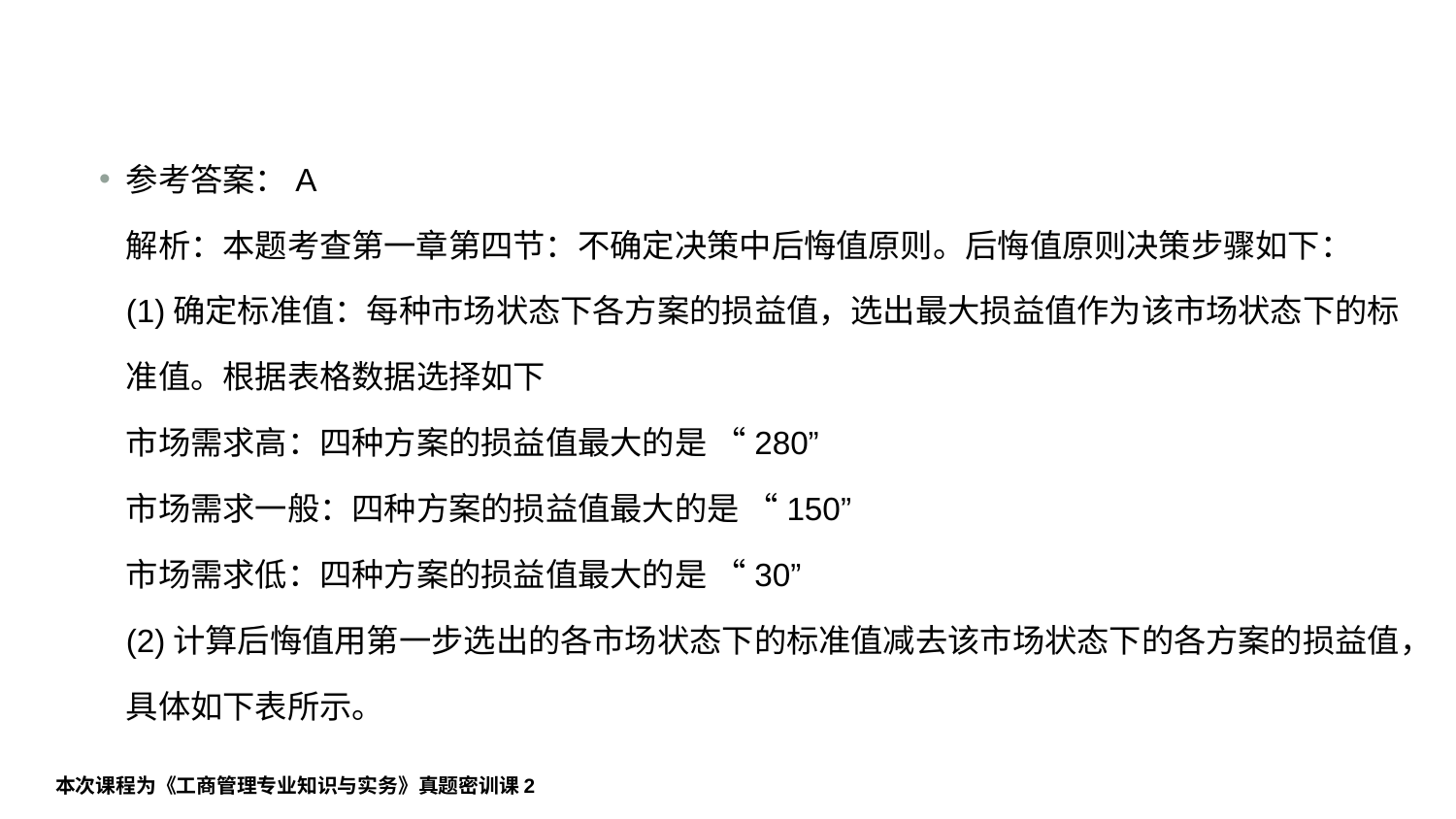

参考答案：A
解析：本题考查第一章第四节：不确定决策中后悔值原则。后悔值原则决策步骤如下：
(1)确定标准值：每种市场状态下各方案的损益值，选出最大损益值作为该市场状态下的标准值。根据表格数据选择如下
市场需求高：四种方案的损益值最大的是 “280”
市场需求一般：四种方案的损益值最大的是 “150”
市场需求低：四种方案的损益值最大的是 “30”
(2)计算后悔值用第一步选出的各市场状态下的标准值减去该市场状态下的各方案的损益值，具体如下表所示。